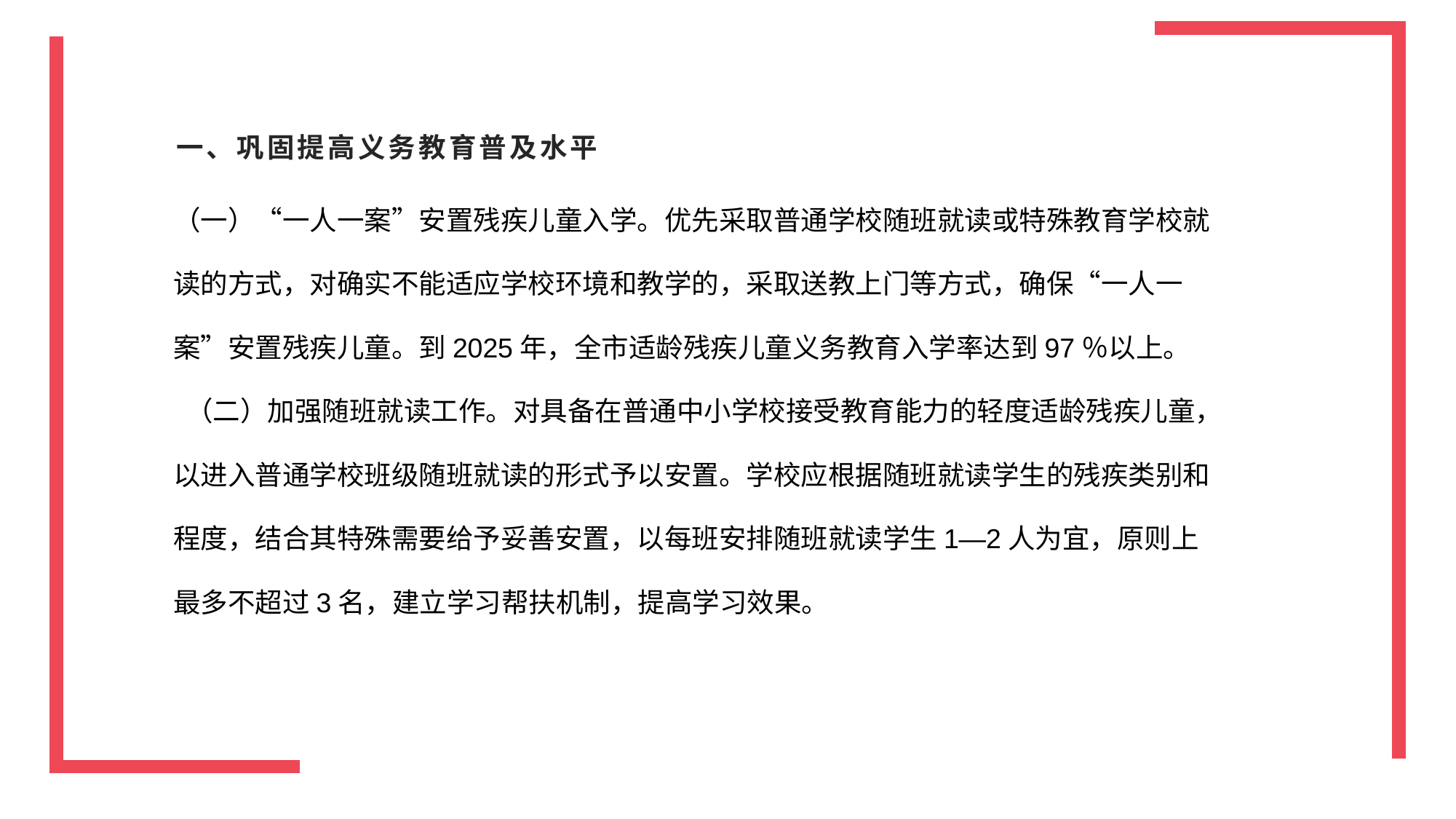

# 一、巩固提高义务教育普及水平
（一）“一人一案”安置残疾儿童入学。优先采取普通学校随班就读或特殊教育学校就读的方式，对确实不能适应学校环境和教学的，采取送教上门等方式，确保“一人一案”安置残疾儿童。到2025年，全市适龄残疾儿童义务教育入学率达到97％以上。       （二）加强随班就读工作。对具备在普通中小学校接受教育能力的轻度适龄残疾儿童，以进入普通学校班级随班就读的形式予以安置。学校应根据随班就读学生的残疾类别和程度，结合其特殊需要给予妥善安置，以每班安排随班就读学生1—2人为宜，原则上最多不超过3名，建立学习帮扶机制，提高学习效果。